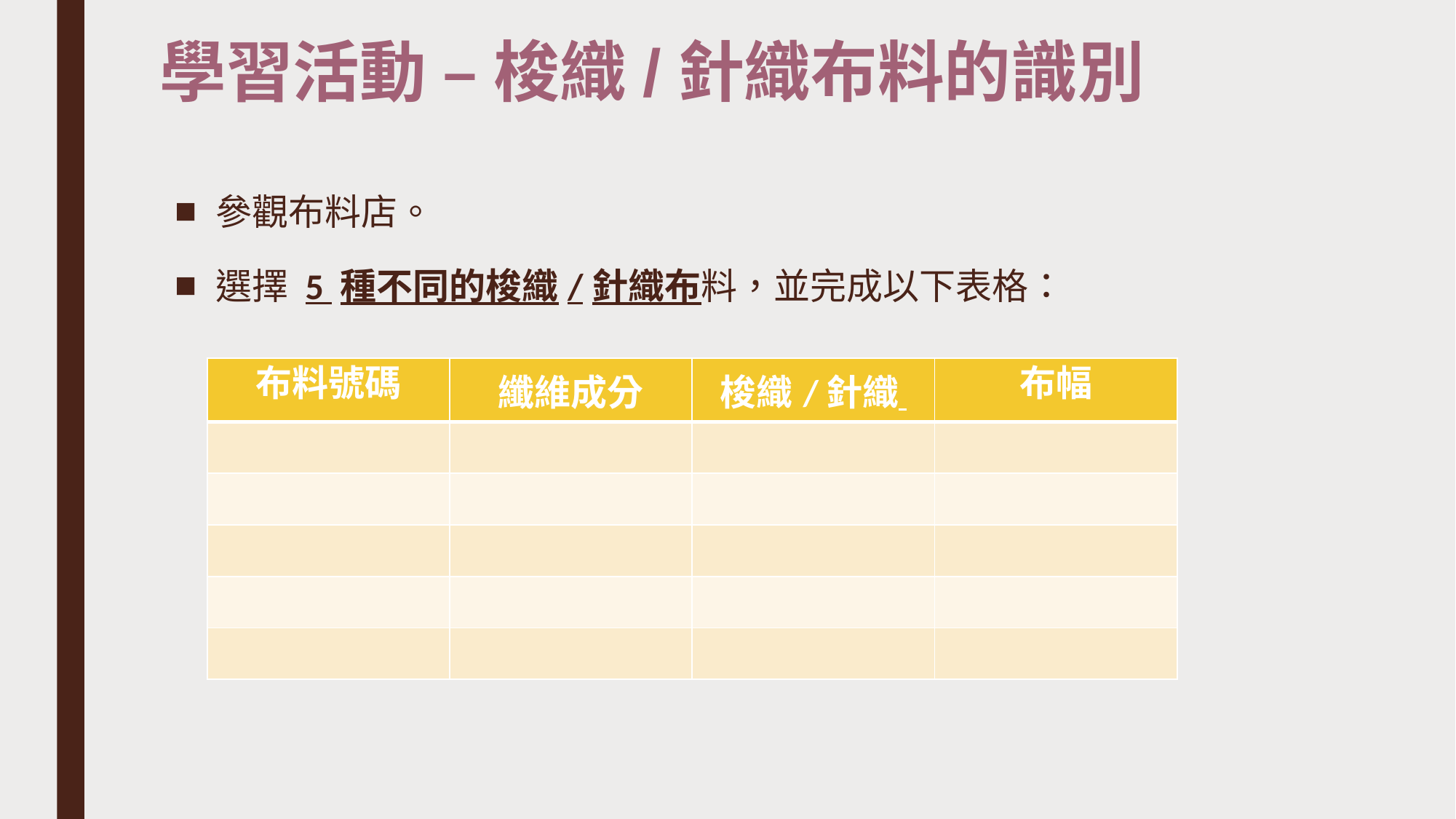

# 學習活動 – 梭織/針織布料的識別
參觀布料店。
選擇 5 種不同的梭織/針織布料，並完成以下表格：
| 布料號碼 | 纖維成分 | 梭織/針織 | 布幅 |
| --- | --- | --- | --- |
|  |  |  |  |
|  |  |  |  |
|  |  |  |  |
|  |  |  |  |
|  |  |  |  |